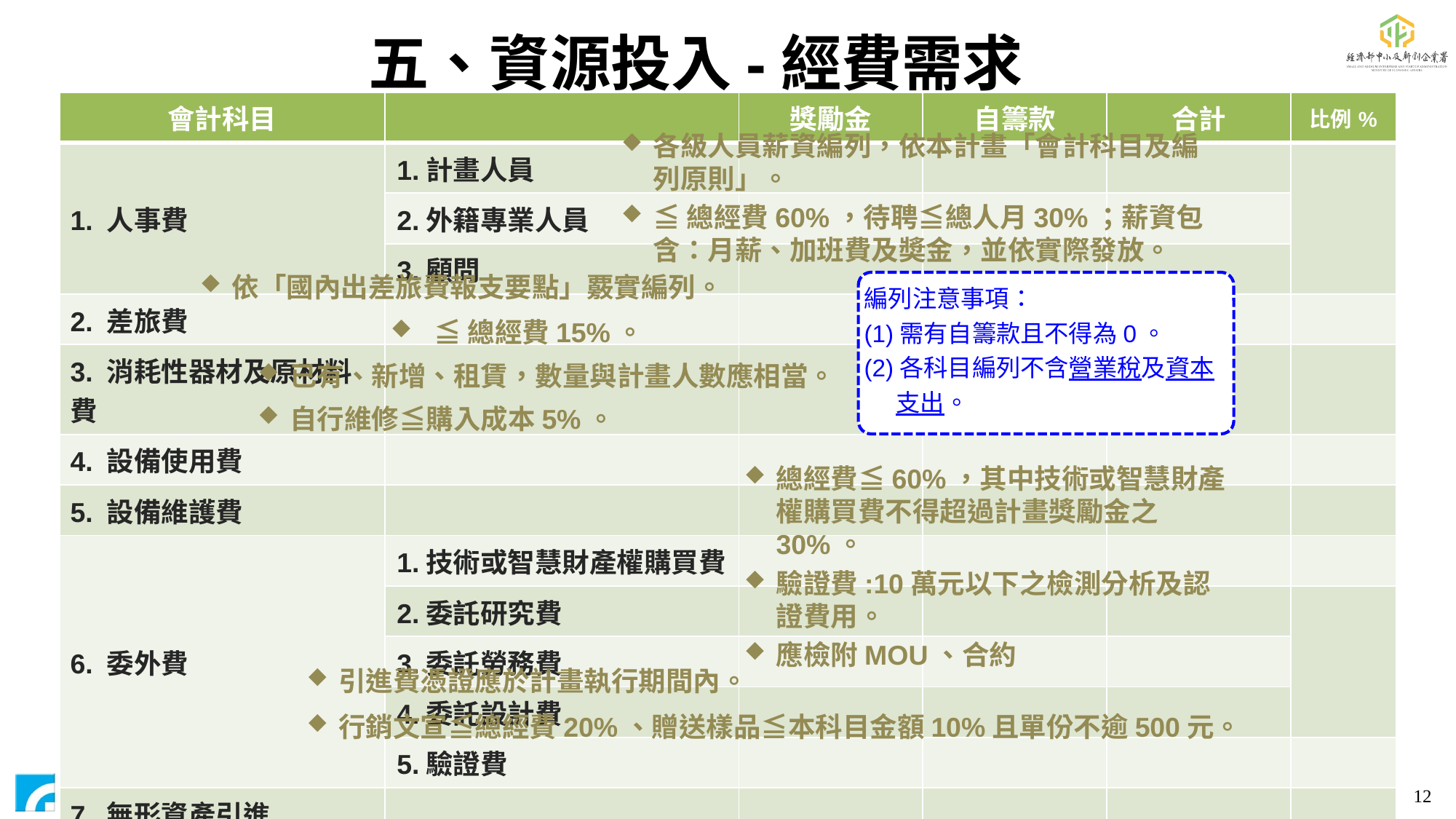

五、資源投入-經費需求
| 會計科目 |  | 獎勵金 | 自籌款 | 合計 | 比例% |
| --- | --- | --- | --- | --- | --- |
| 1. 人事費 | 1.計畫人員 |  |  |  |  |
|  | 2.外籍專業人員 |  |  |  |  |
|  | 3.顧問 |  |  |  |  |
| 2. 差旅費 |  |  |  |  |  |
| 3. 消耗性器材及原材料費 |  |  |  |  |  |
| 4. 設備使用費 |  |  |  |  |  |
| 5. 設備維護費 |  |  |  |  |  |
| 6. 委外費 | 1.技術或智慧財產權購買費 |  |  |  |  |
|  | 2.委託研究費 |  |  |  |  |
|  | 3.委託勞務費 |  |  |  |  |
|  | 4.委託設計費 |  |  |  |  |
|  | 5.驗證費 |  |  |  |  |
| 7. 無形資產引進 |  |  |  |  |  |
| 8. 行銷推廣業務費 |  |  |  |  |  |
| 合計 |  | 2,000 |  |  |  |
各級人員薪資編列，依本計畫「會計科目及編列原則」。
≦總經費60%，待聘≦總人月30%；薪資包含：月薪、加班費及奬金，並依實際發放。
依「國內出差旅費報支要點」覈實編列。
編列注意事項：
(1)需有自籌款且不得為0。
(2)各科目編列不含營業稅及資本支出。
≦總經費15%。
已有、新增、租賃，數量與計畫人數應相當。
自行維修≦購入成本5%。
總經費≦60%，其中技術或智慧財產權購買費不得超過計畫獎勵金之30%。
驗證費:10萬元以下之檢測分析及認證費用。
應檢附MOU、合約

引進費憑證應於計畫執行期間內。
行銷文宣≦總經費20%、贈送樣品≦本科目金額10%且單份不逾500元。
12